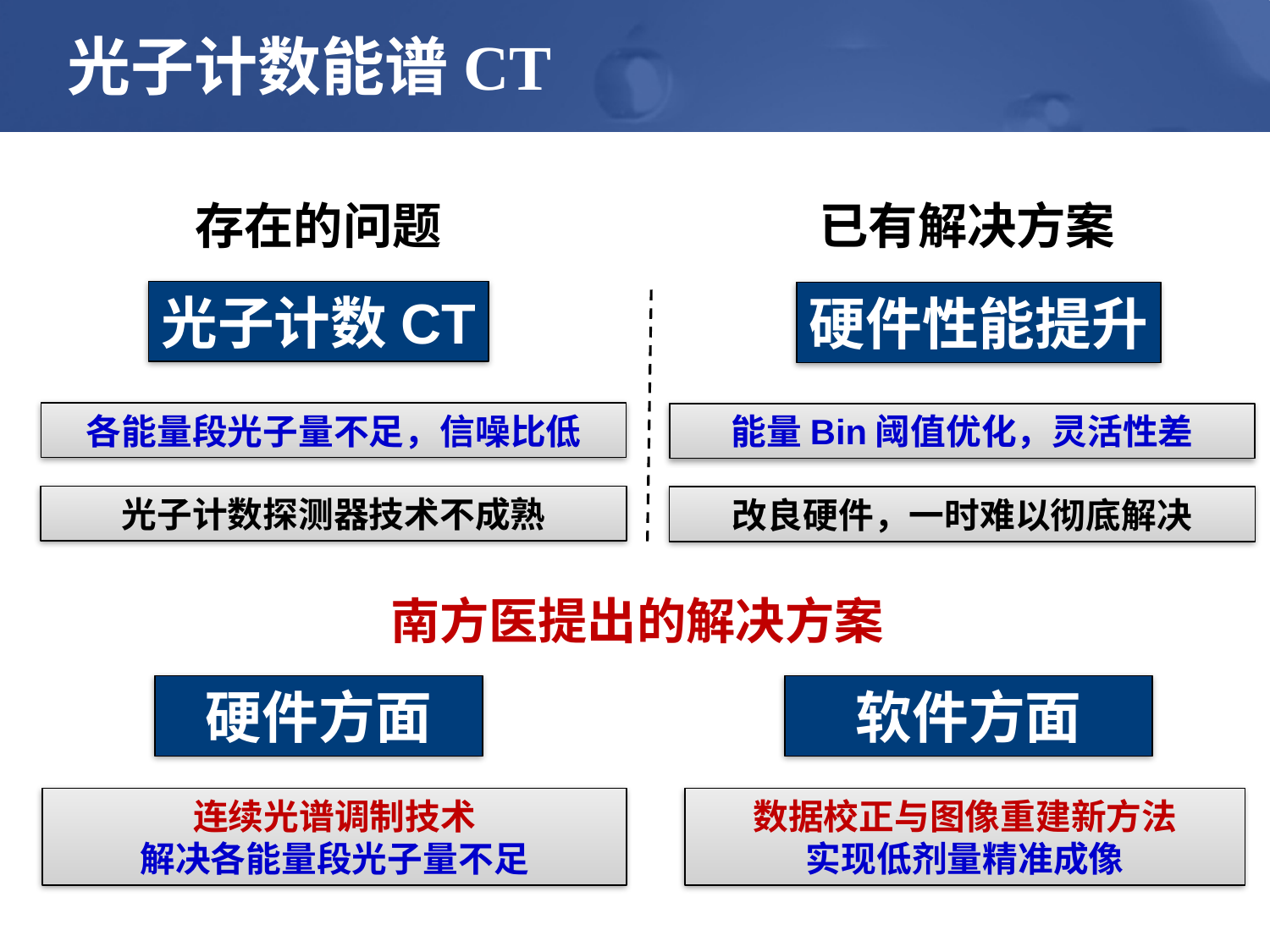

光子计数能谱CT
存在的问题
已有解决方案
光子计数CT
硬件性能提升
各能量段光子量不足，信噪比低
能量Bin阈值优化，灵活性差
光子计数探测器技术不成熟
改良硬件，一时难以彻底解决
南方医提出的解决方案
硬件方面
软件方面
连续光谱调制技术
解决各能量段光子量不足
数据校正与图像重建新方法
实现低剂量精准成像